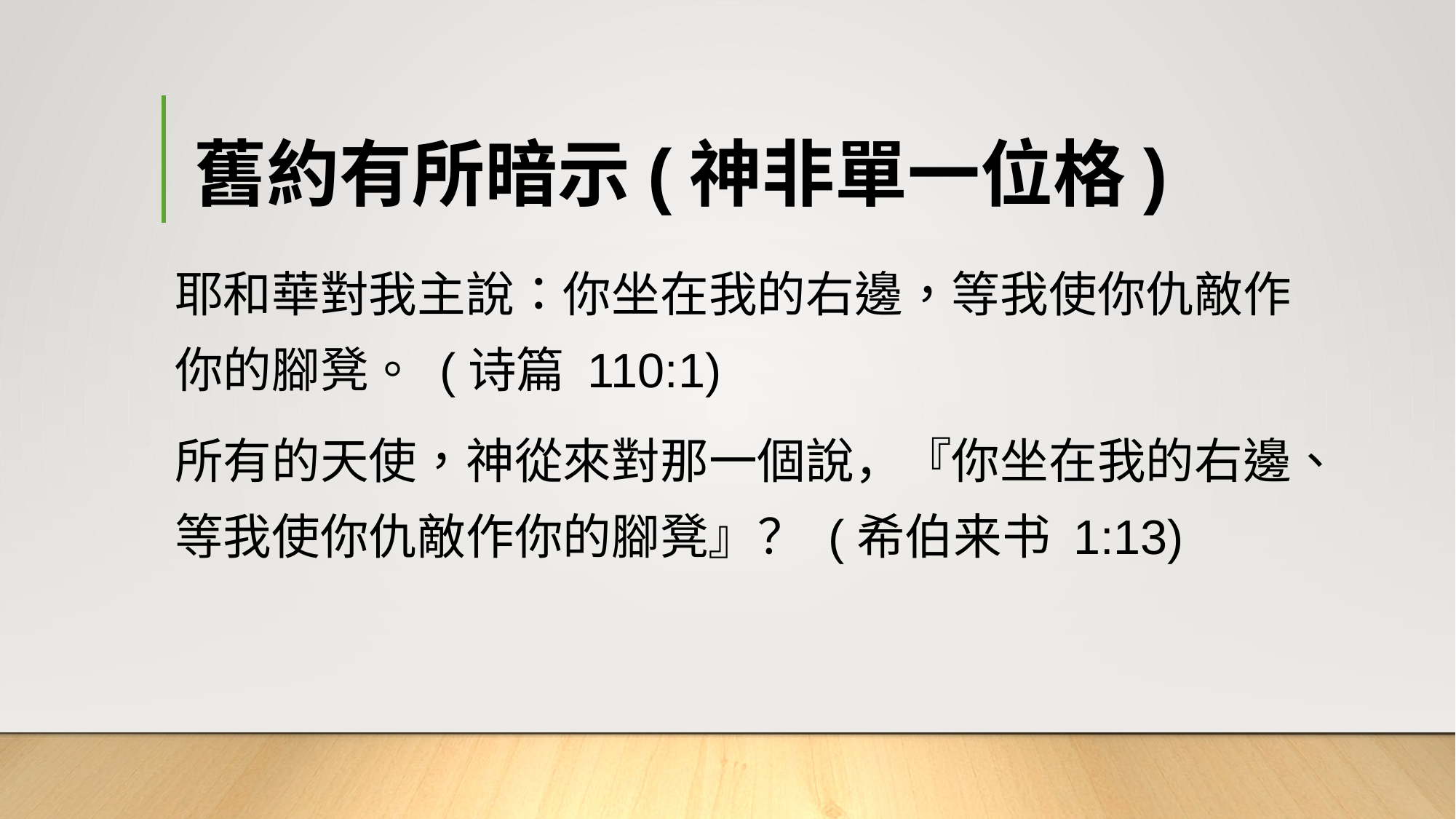

# 舊約有所暗示(神非單一位格)
耶和華對我主說：你坐在我的右邊，等我使你仇敵作你的腳凳。 (诗篇 110:1)
所有的天使，神從來對那一個說，『你坐在我的右邊、等我使你仇敵作你的腳凳』？ (希伯来书 1:13)